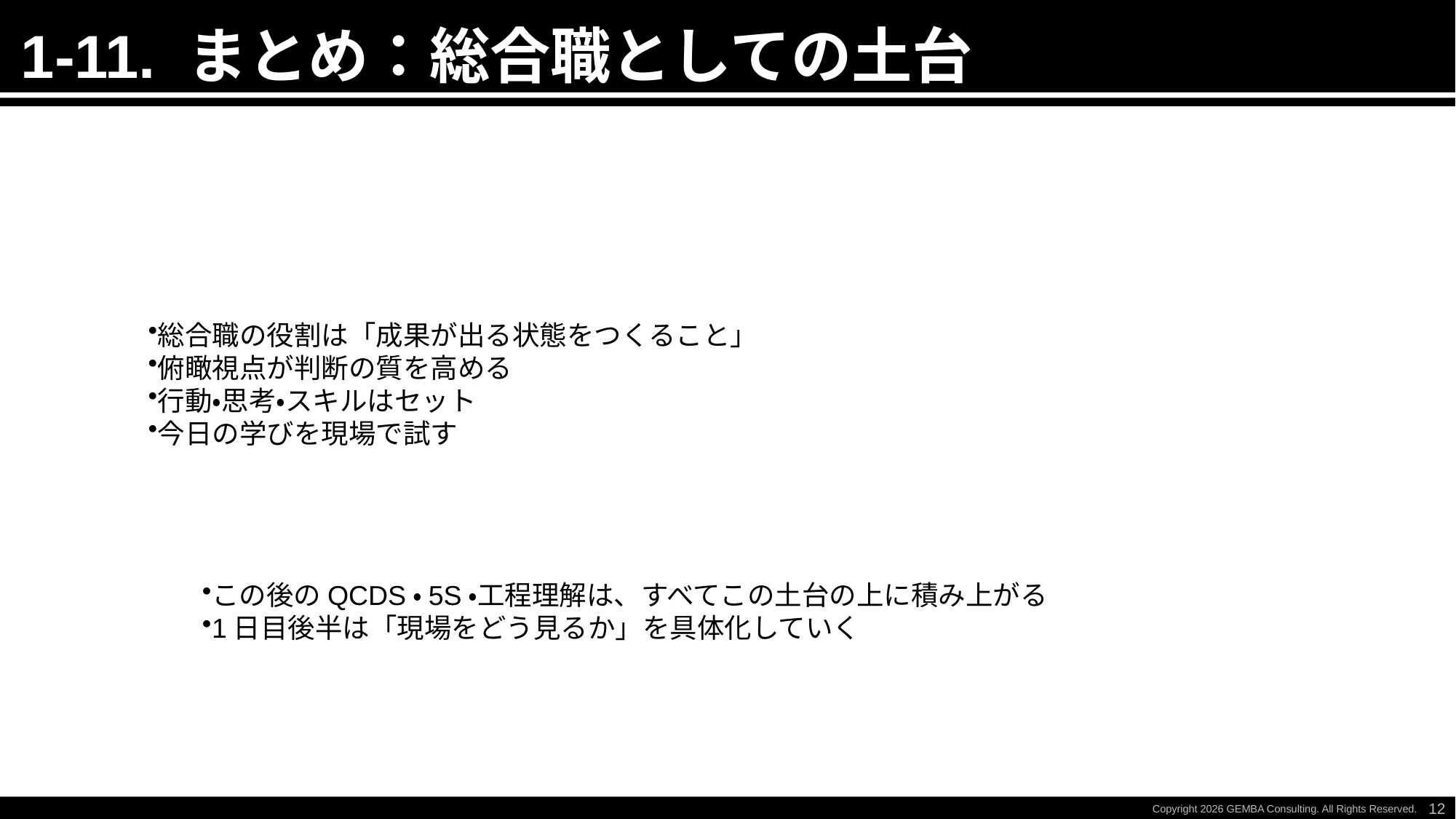

1-11. まとめ：総合職としての土台
総合職の役割は「成果が出る状態をつくること」
俯瞰視点が判断の質を高める
行動・思考・スキルはセット
今日の学びを現場で試す
この後のQCDS・5S・工程理解は、すべてこの土台の上に積み上がる
1日目後半は「現場をどう見るか」を具体化していく
12